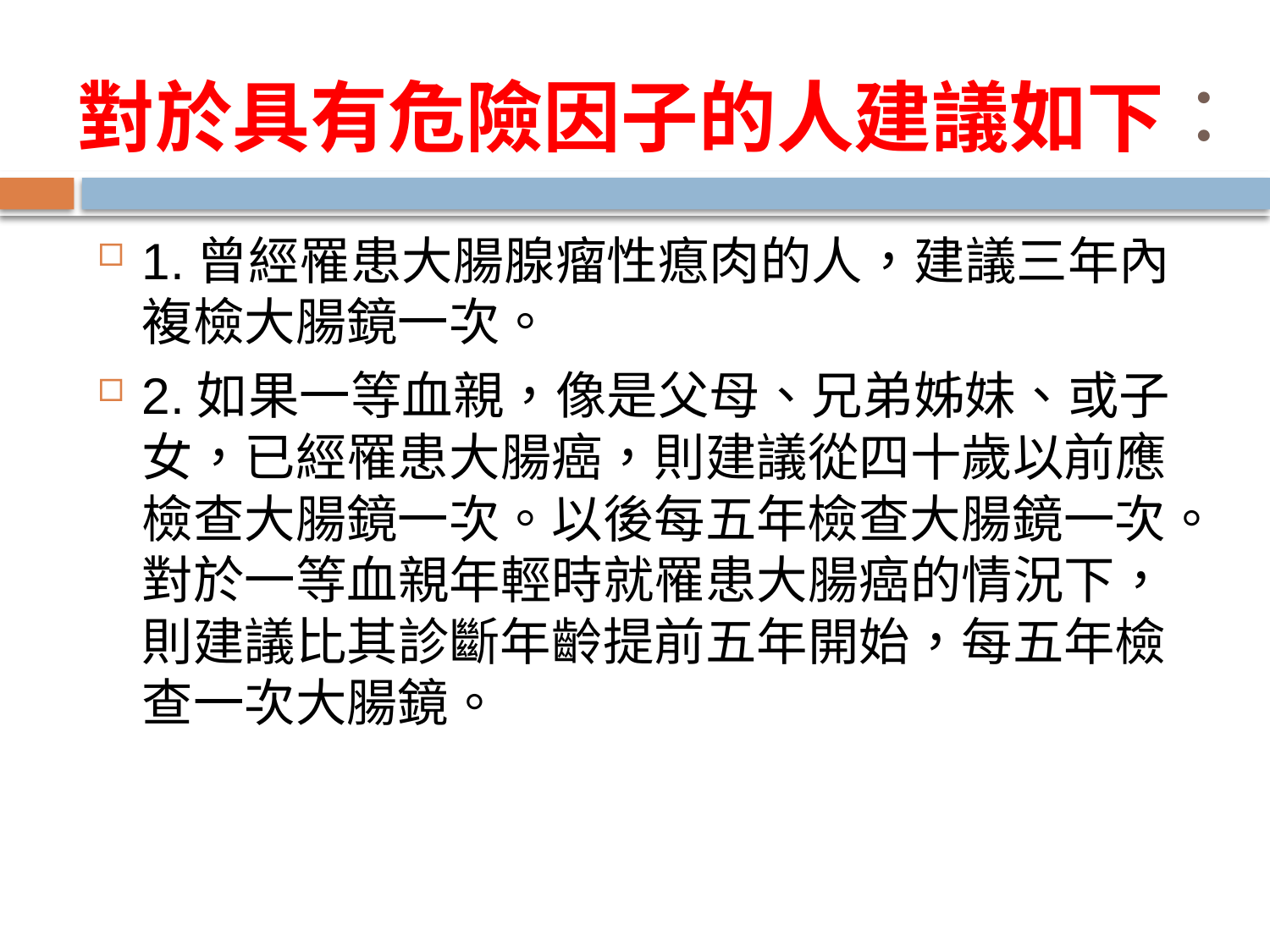

# 對於具有危險因子的人建議如下：
1.曾經罹患大腸腺瘤性瘜肉的人，建議三年內複檢大腸鏡一次。
2.如果一等血親，像是父母、兄弟姊妹、或子女，已經罹患大腸癌，則建議從四十歲以前應檢查大腸鏡一次。以後每五年檢查大腸鏡一次。對於一等血親年輕時就罹患大腸癌的情況下，則建議比其診斷年齡提前五年開始，每五年檢查一次大腸鏡。